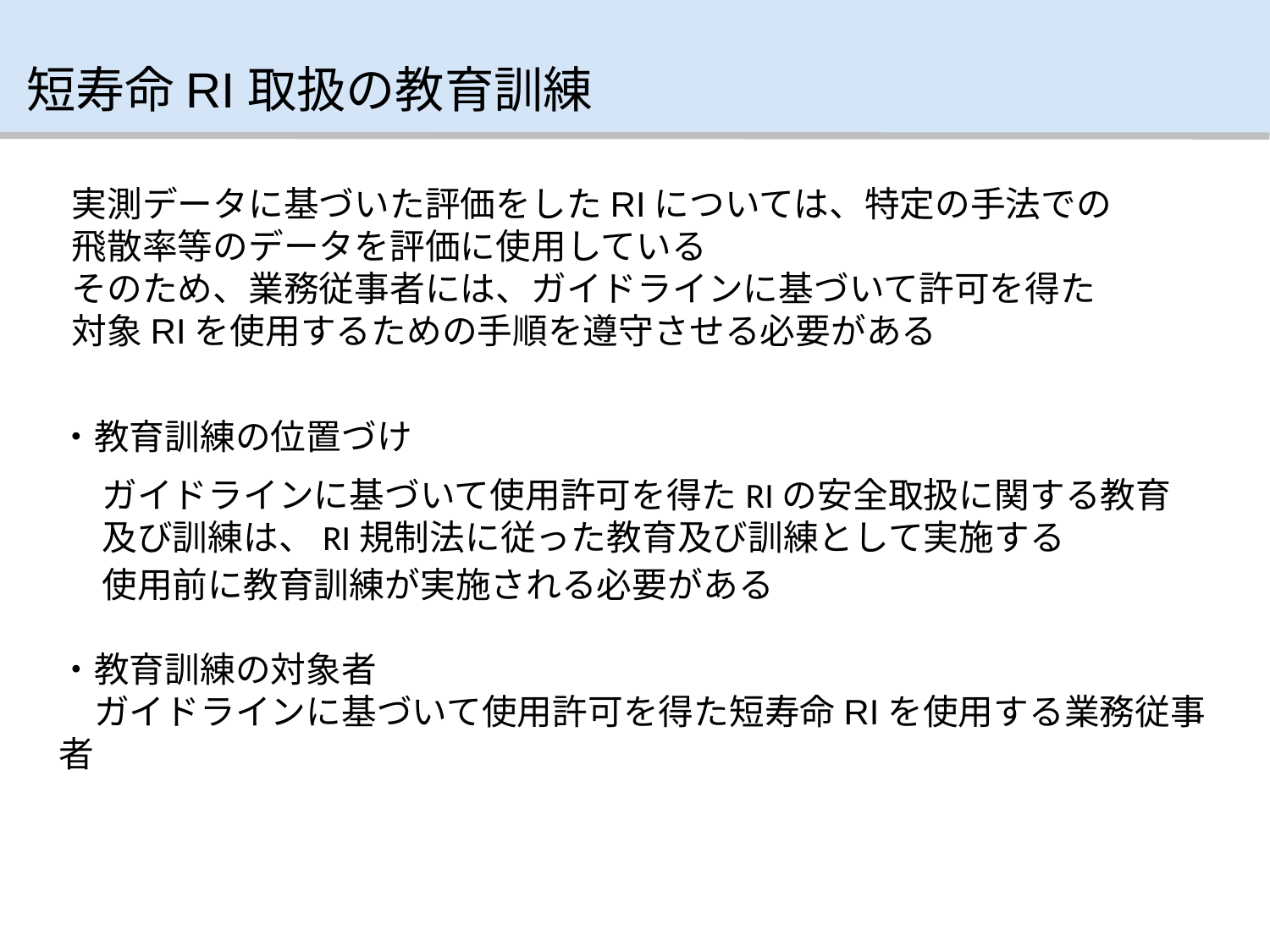

短寿命RI取扱の教育訓練
実測データに基づいた評価をしたRIについては、特定の手法での
飛散率等のデータを評価に使用している
そのため、業務従事者には、ガイドラインに基づいて許可を得た
対象RIを使用するための手順を遵守させる必要がある
・教育訓練の位置づけ
ガイドラインに基づいて使用許可を得たRIの安全取扱に関する教育及び訓練は、RI規制法に従った教育及び訓練として実施する
使用前に教育訓練が実施される必要がある
・教育訓練の対象者
　ガイドラインに基づいて使用許可を得た短寿命RIを使用する業務従事者